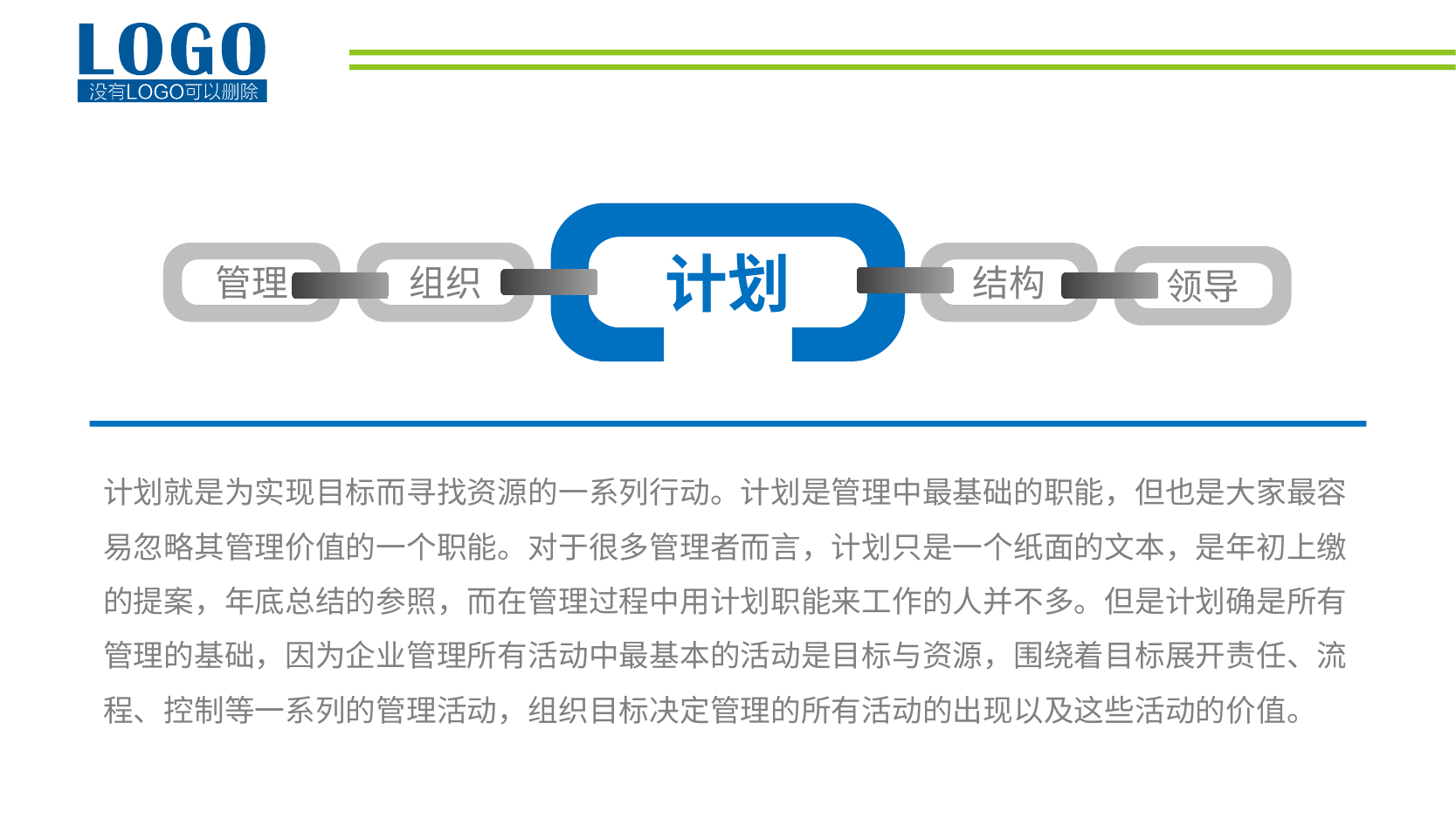

计划
管理
组织
结构
领导

计划就是为实现目标而寻找资源的一系列行动。计划是管理中最基础的职能，但也是大家最容易忽略其管理价值的一个职能。对于很多管理者而言，计划只是一个纸面的文本，是年初上缴的提案，年底总结的参照，而在管理过程中用计划职能来工作的人并不多。但是计划确是所有管理的基础，因为企业管理所有活动中最基本的活动是目标与资源，围绕着目标展开责任、流程、控制等一系列的管理活动，组织目标决定管理的所有活动的出现以及这些活动的价值。